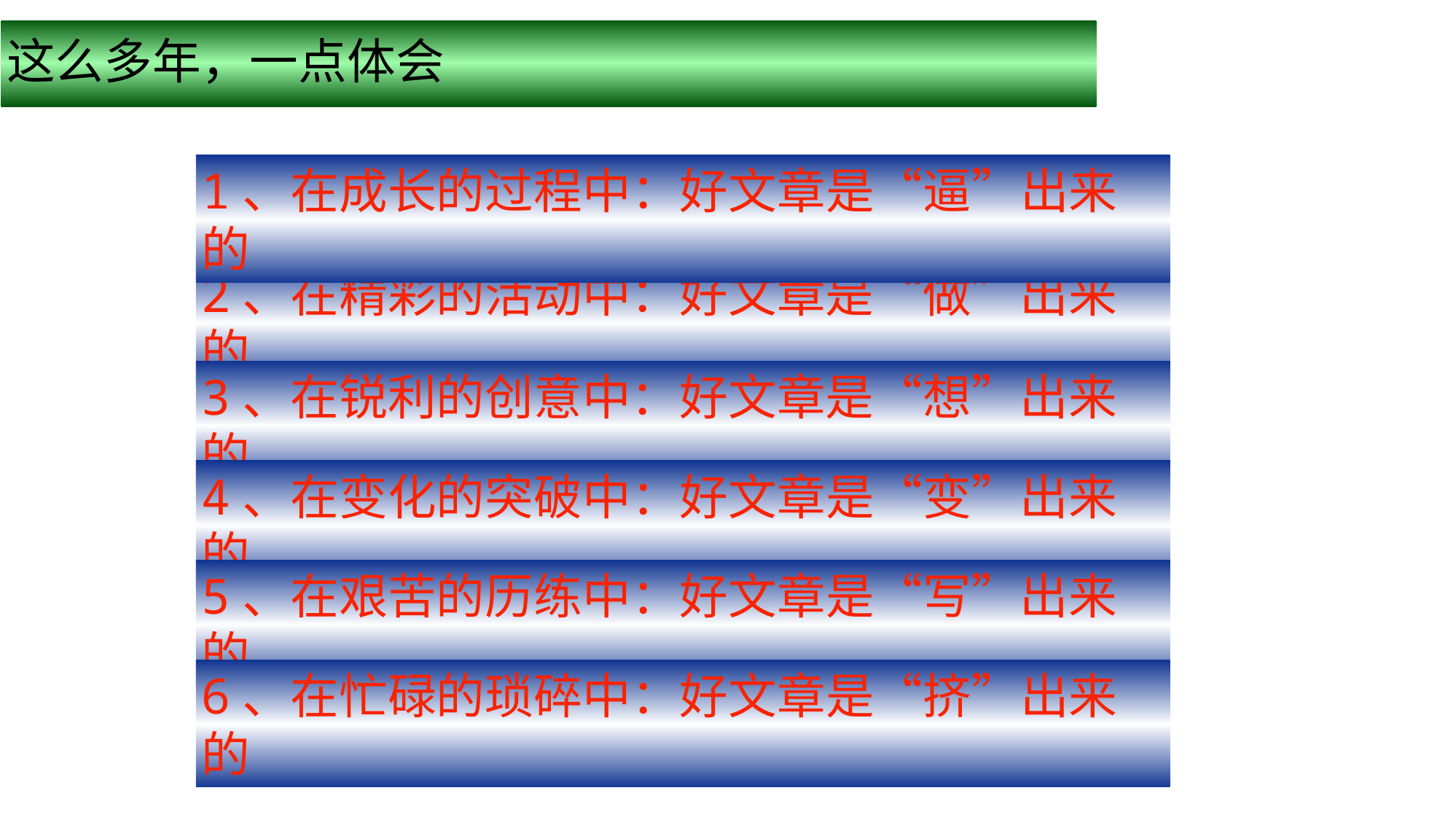

这么多年，一点体会
1、在成长的过程中：好文章是“逼”出来的
2、在精彩的活动中：好文章是“做”出来的
3、在锐利的创意中：好文章是“想”出来的
4、在变化的突破中：好文章是“变”出来的
5、在艰苦的历练中：好文章是“写”出来的
6、在忙碌的琐碎中：好文章是“挤”出来的